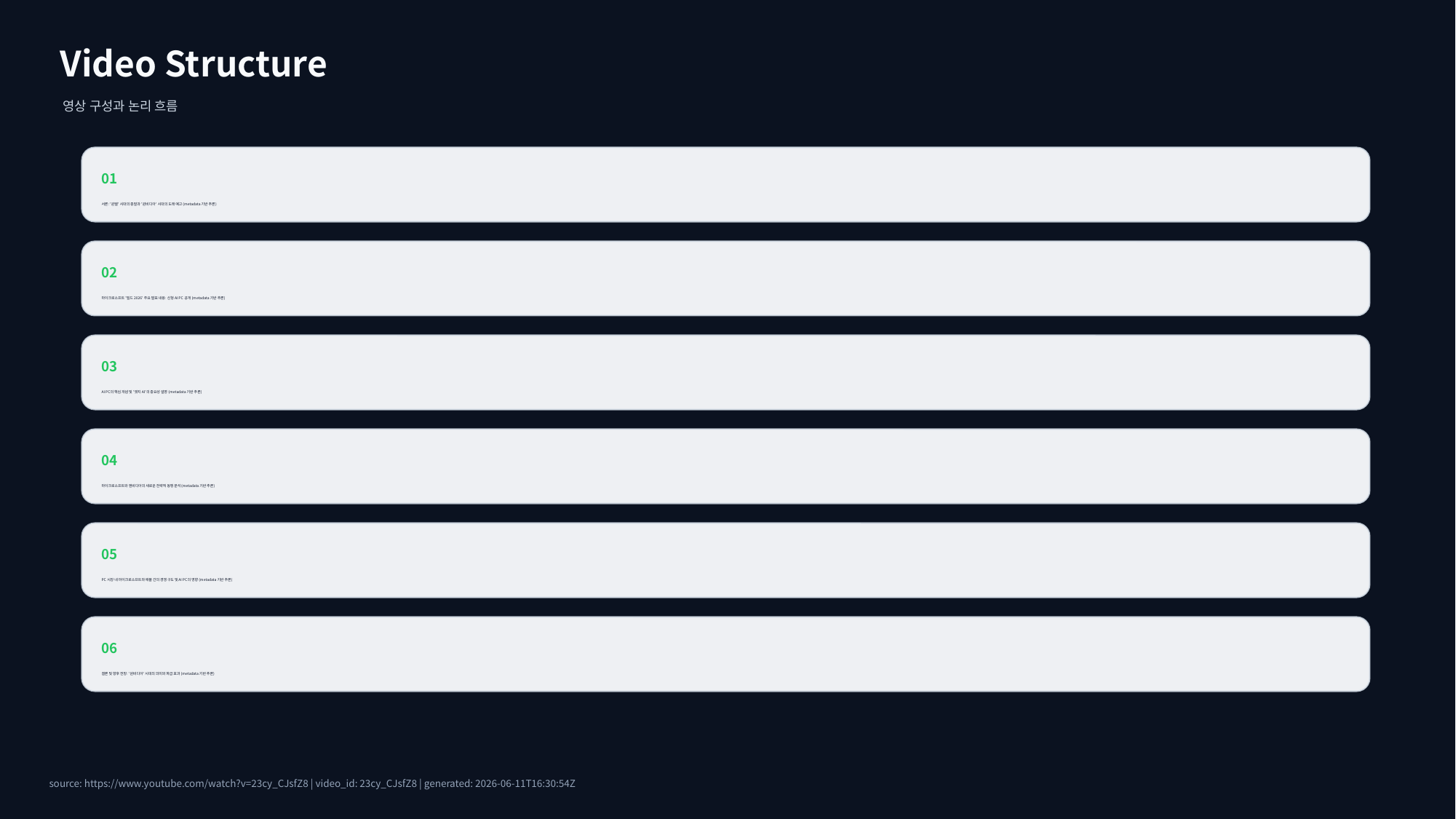

Video Structure
영상 구성과 논리 흐름

01
서론: '윈텔' 시대의 종말과 '윈비디아' 시대의 도래 예고 (metadata 기반 추론)

02
마이크로소프트 '빌드 2026' 주요 발표 내용: 신형 AI PC 공개 (metadata 기반 추론)

03
AI PC의 핵심 개념 및 '엣지 AI'의 중요성 설명 (metadata 기반 추론)

04
마이크로소프트와 엔비디아의 새로운 전략적 동맹 분석 (metadata 기반 추론)

05
PC 시장 내 마이크로소프트와 애플 간의 경쟁 구도 및 AI PC의 영향 (metadata 기반 추론)

06
결론 및 향후 전망: '윈비디아' 시대의 의미와 파급 효과 (metadata 기반 추론)
source: https://www.youtube.com/watch?v=23cy_CJsfZ8 | video_id: 23cy_CJsfZ8 | generated: 2026-06-11T16:30:54Z